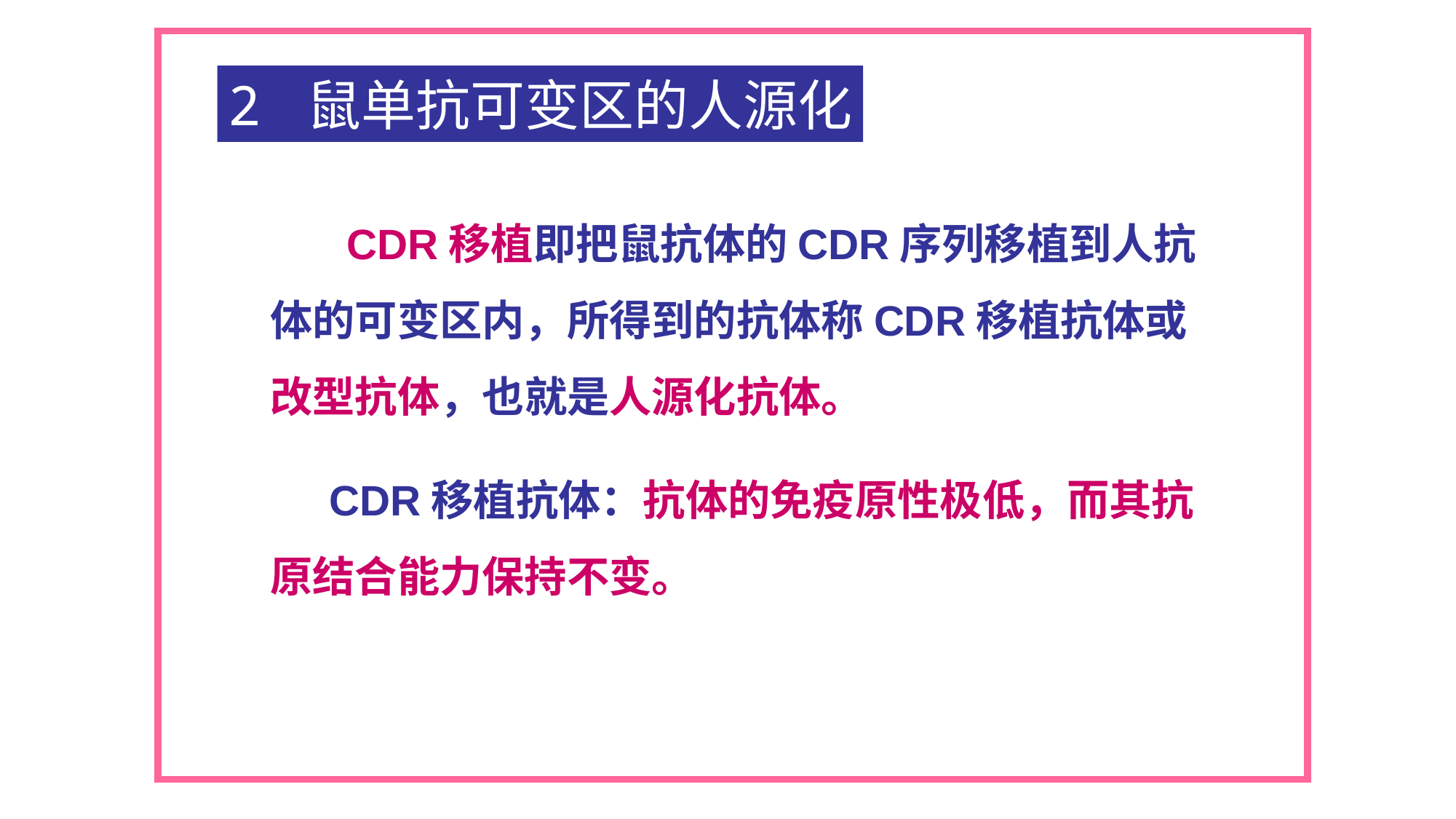

2 鼠单抗可变区的人源化
   CDR移植即把鼠抗体的CDR序列移植到人抗体的可变区内，所得到的抗体称CDR移植抗体或改型抗体，也就是人源化抗体。
     CDR移植抗体：抗体的免疫原性极低，而其抗原结合能力保持不变。